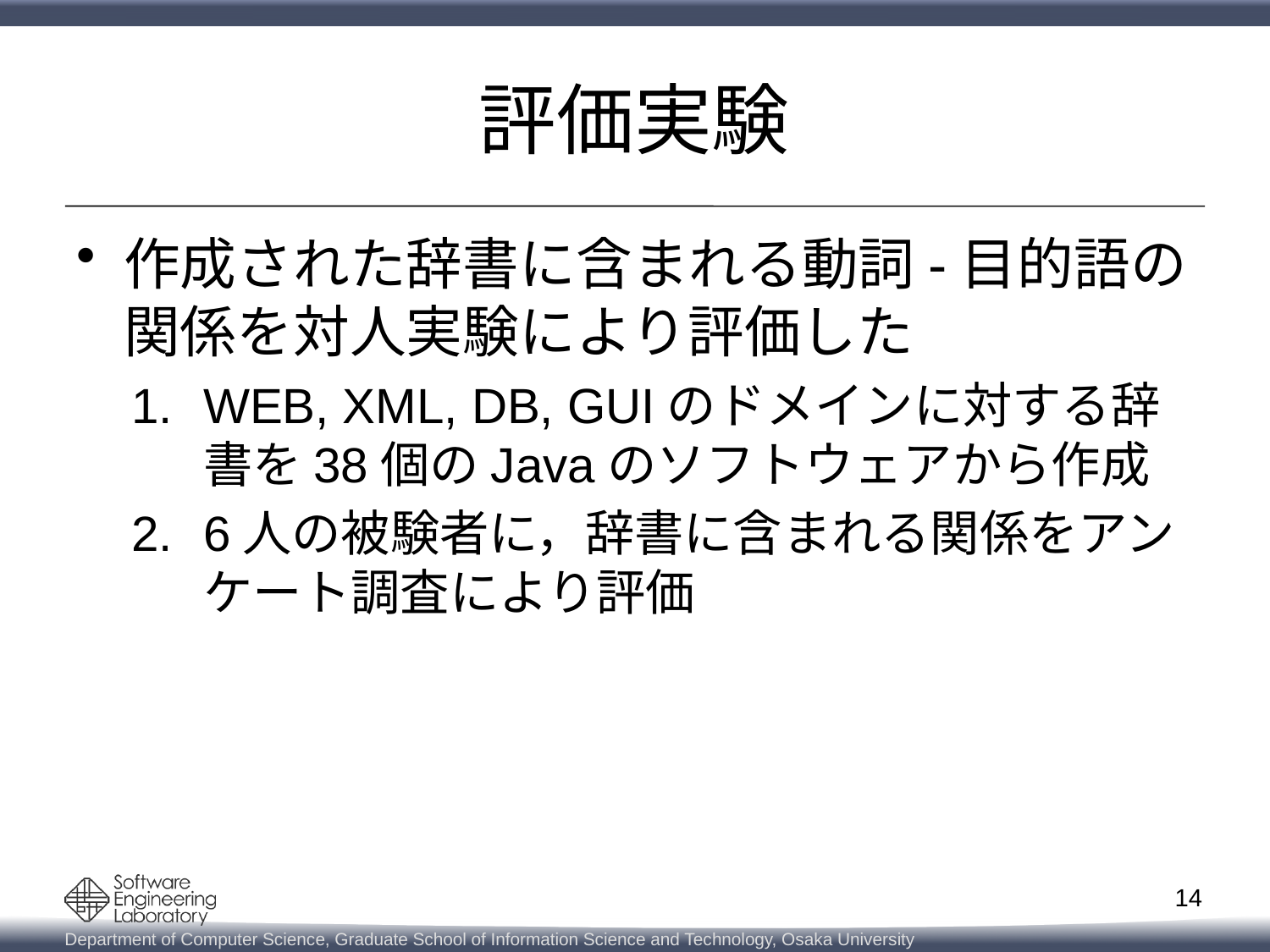

# 評価実験
作成された辞書に含まれる動詞-目的語の関係を対人実験により評価した
WEB, XML, DB, GUIのドメインに対する辞書を38個のJavaのソフトウェアから作成
6人の被験者に，辞書に含まれる関係をアンケート調査により評価
14